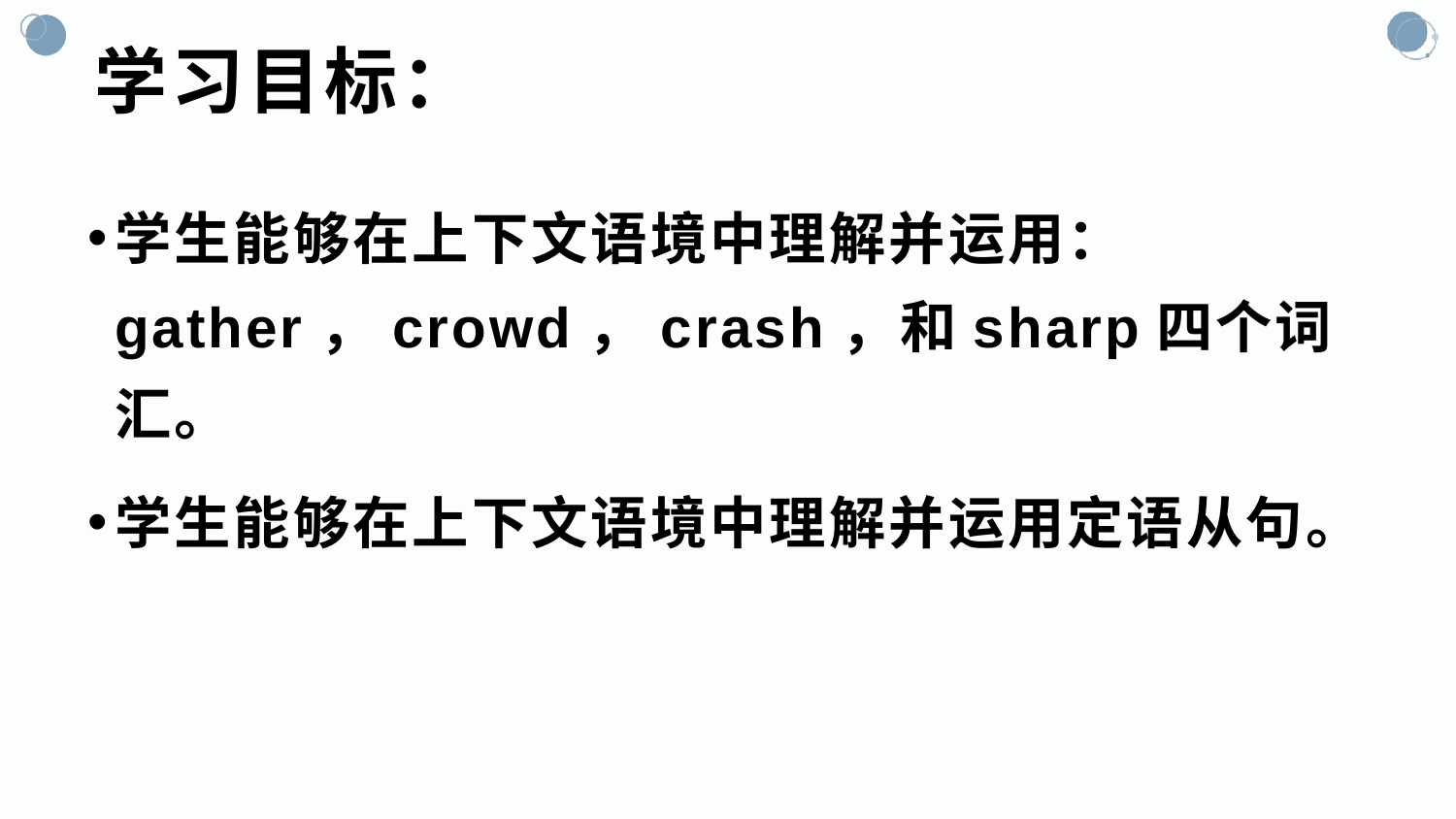

# 学习目标：
学生能够在上下文语境中理解并运用：gather，crowd，crash，和sharp四个词汇。
学生能够在上下文语境中理解并运用定语从句。